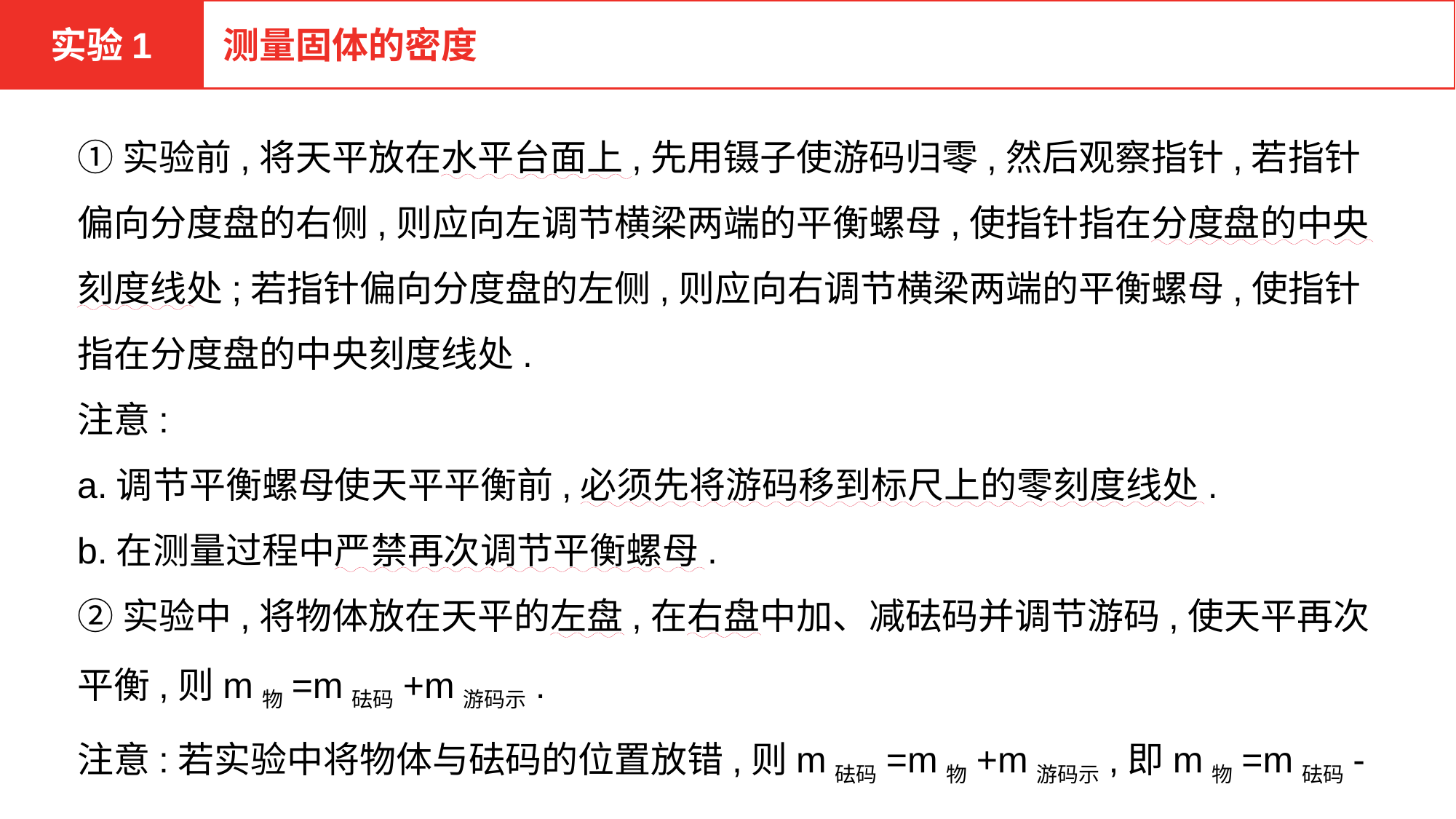

实验1
测量固体的密度
①实验前,将天平放在水平台面上,先用镊子使游码归零,然后观察指针,若指针偏向分度盘的右侧,则应向左调节横梁两端的平衡螺母,使指针指在分度盘的中央刻度线处;若指针偏向分度盘的左侧,则应向右调节横梁两端的平衡螺母,使指针指在分度盘的中央刻度线处.
注意:
a.调节平衡螺母使天平平衡前,必须先将游码移到标尺上的零刻度线处.
b.在测量过程中严禁再次调节平衡螺母.
②实验中,将物体放在天平的左盘,在右盘中加、减砝码并调节游码,使天平再次平衡,则m物=m砝码+m游码示.
注意:若实验中将物体与砝码的位置放错,则m砝码=m物+m游码示,即m物=m砝码-m游码示.